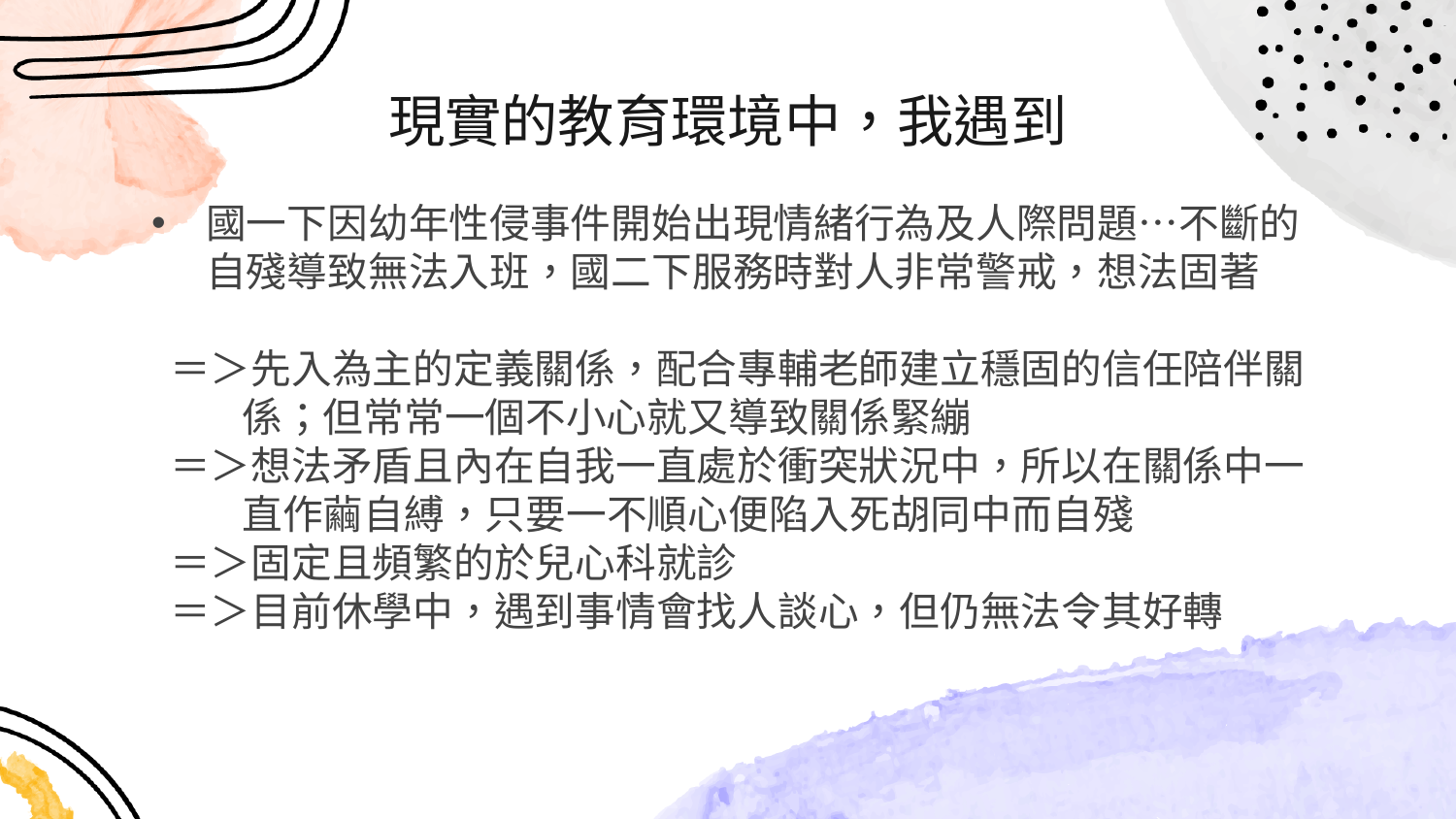

# 現實的教育環境中，我遇到
國一下因幼年性侵事件開始出現情緒行為及人際問題…不斷的自殘導致無法入班，國二下服務時對人非常警戒，想法固著

 ＝＞先入為主的定義關係，配合專輔老師建立穩固的信任陪伴關
         係；但常常一個不小心就又導致關係緊繃
 ＝＞想法矛盾且內在自我一直處於衝突狀況中，所以在關係中一
         直作繭自縛，只要一不順心便陷入死胡同中而自殘
 ＝＞固定且頻繁的於兒心科就診
 ＝＞目前休學中，遇到事情會找人談心，但仍無法令其好轉